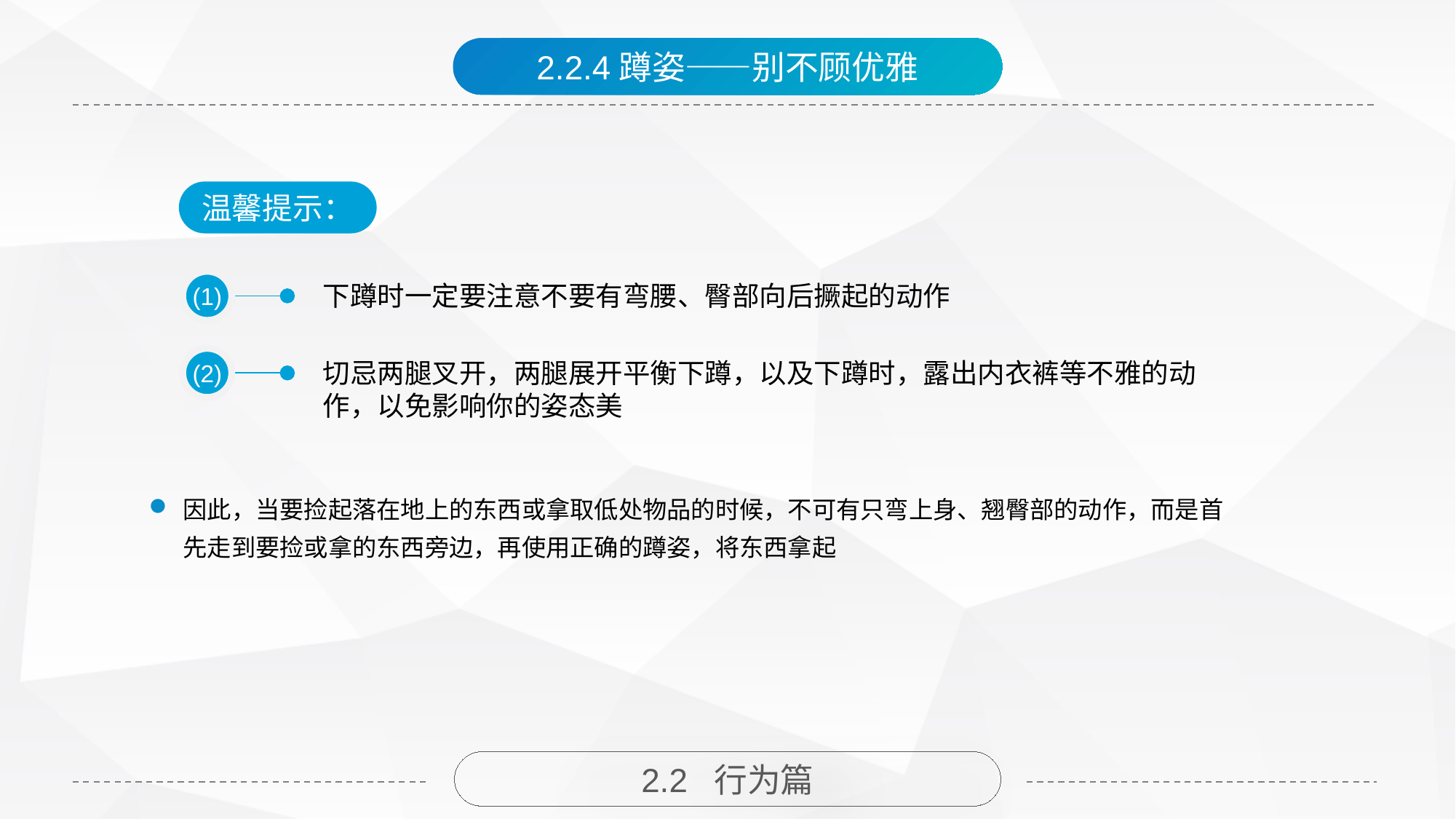

2.2.4蹲姿——别不顾优雅
温馨提示：
(1)
下蹲时一定要注意不要有弯腰、臀部向后撅起的动作
(2)
切忌两腿叉开，两腿展开平衡下蹲，以及下蹲时，露出内衣裤等不雅的动作，以免影响你的姿态美
因此，当要捡起落在地上的东西或拿取低处物品的时候，不可有只弯上身、翘臀部的动作，而是首先走到要捡或拿的东西旁边，再使用正确的蹲姿，将东西拿起
2.2  行为篇